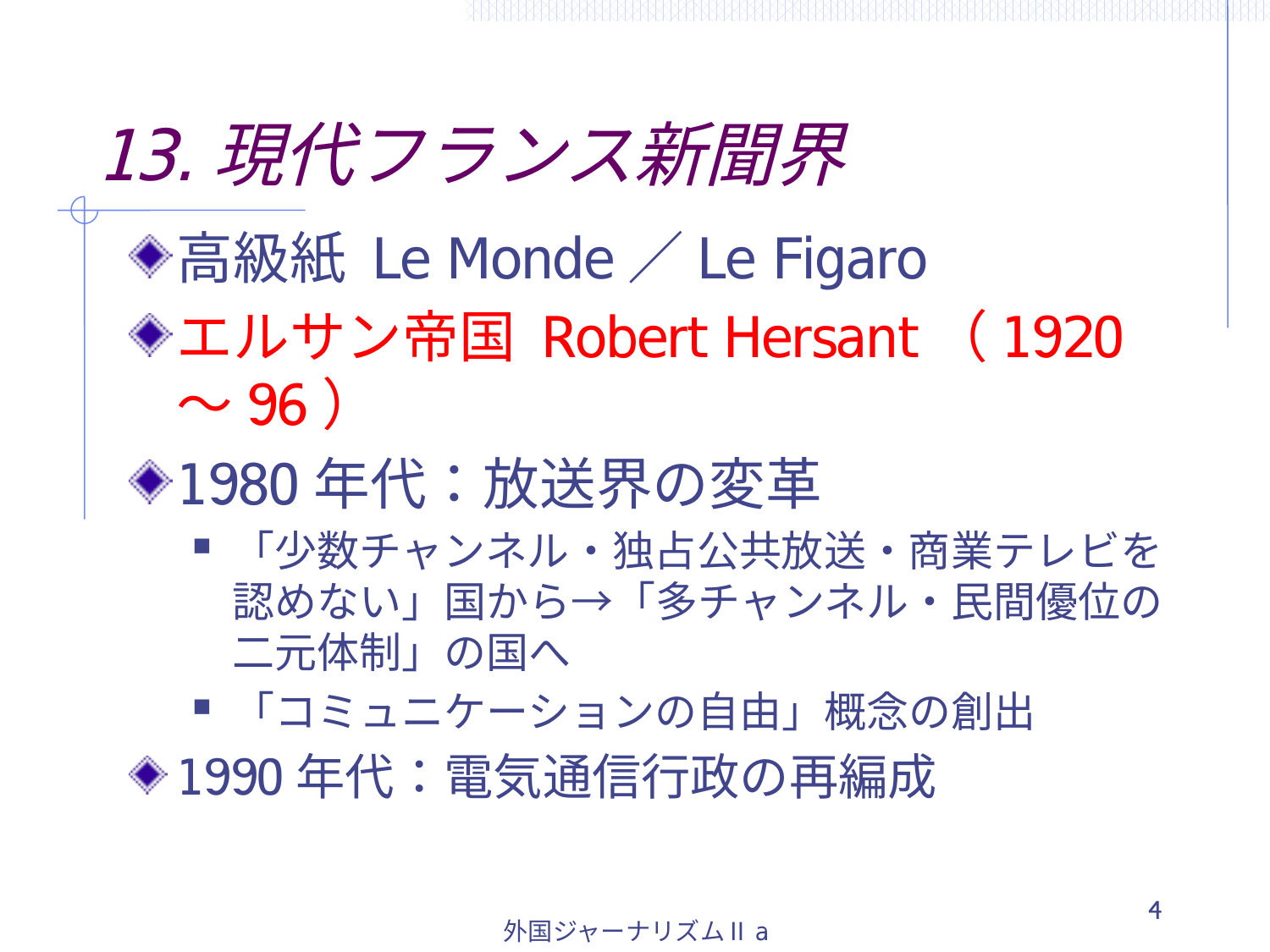

# 13.現代フランス新聞界
高級紙 Le Monde／Le Figaro
エルサン帝国 Robert Hersant（1920～96）
1980年代：放送界の変革
「少数チャンネル・独占公共放送・商業テレビを認めない」国から→「多チャンネル・民間優位の二元体制」の国へ
「コミュニケーションの自由」概念の創出
1990年代：電気通信行政の再編成
4
外国ジャーナリズムⅡa